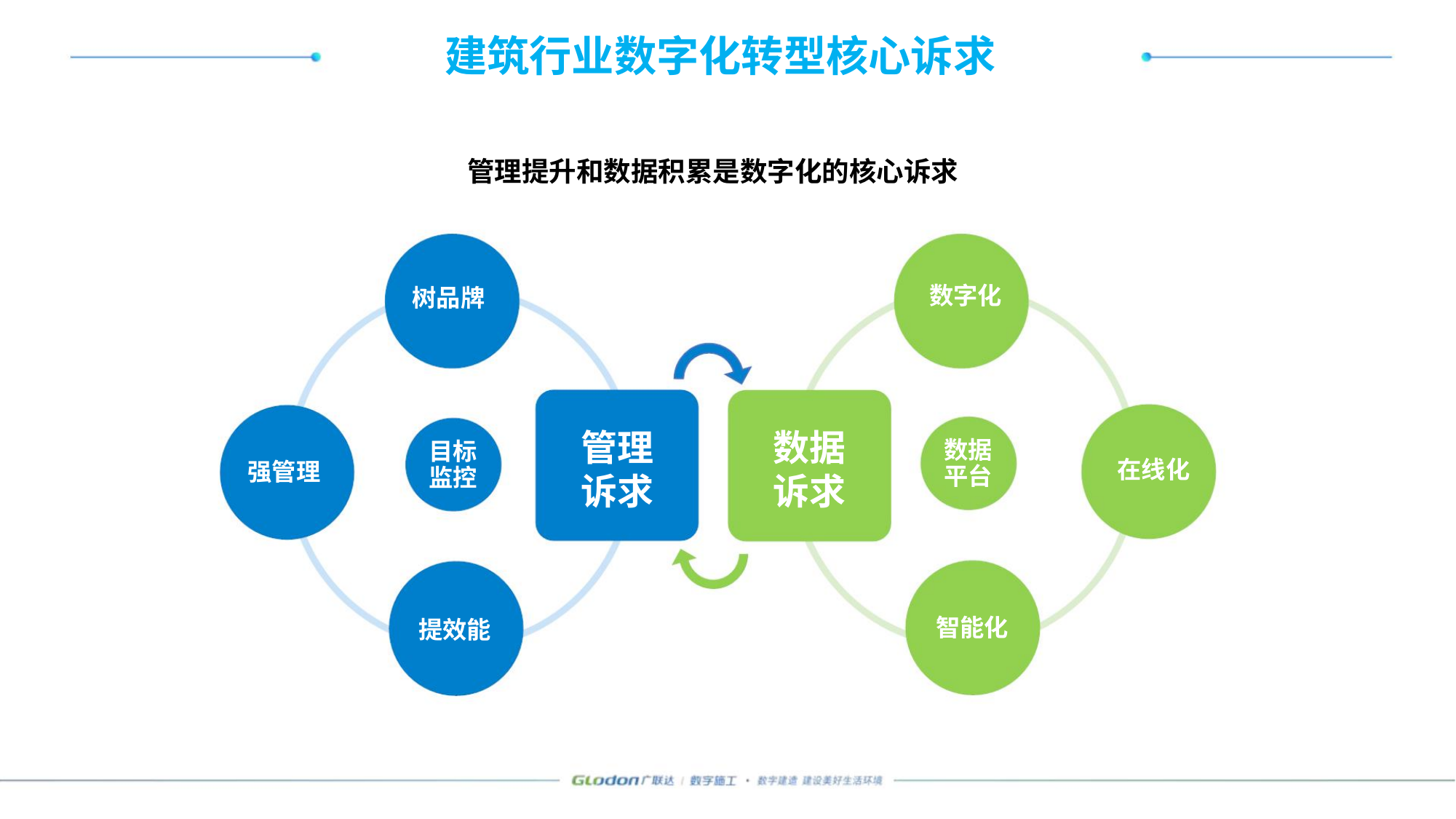

建筑行业数字化转型核心诉求
管理提升和数据积累是数字化的核心诉求
数字化
树品牌
管理
诉求
数据
诉求
数据
平台
目标
监控
在线化
强管理
智能化
提效能